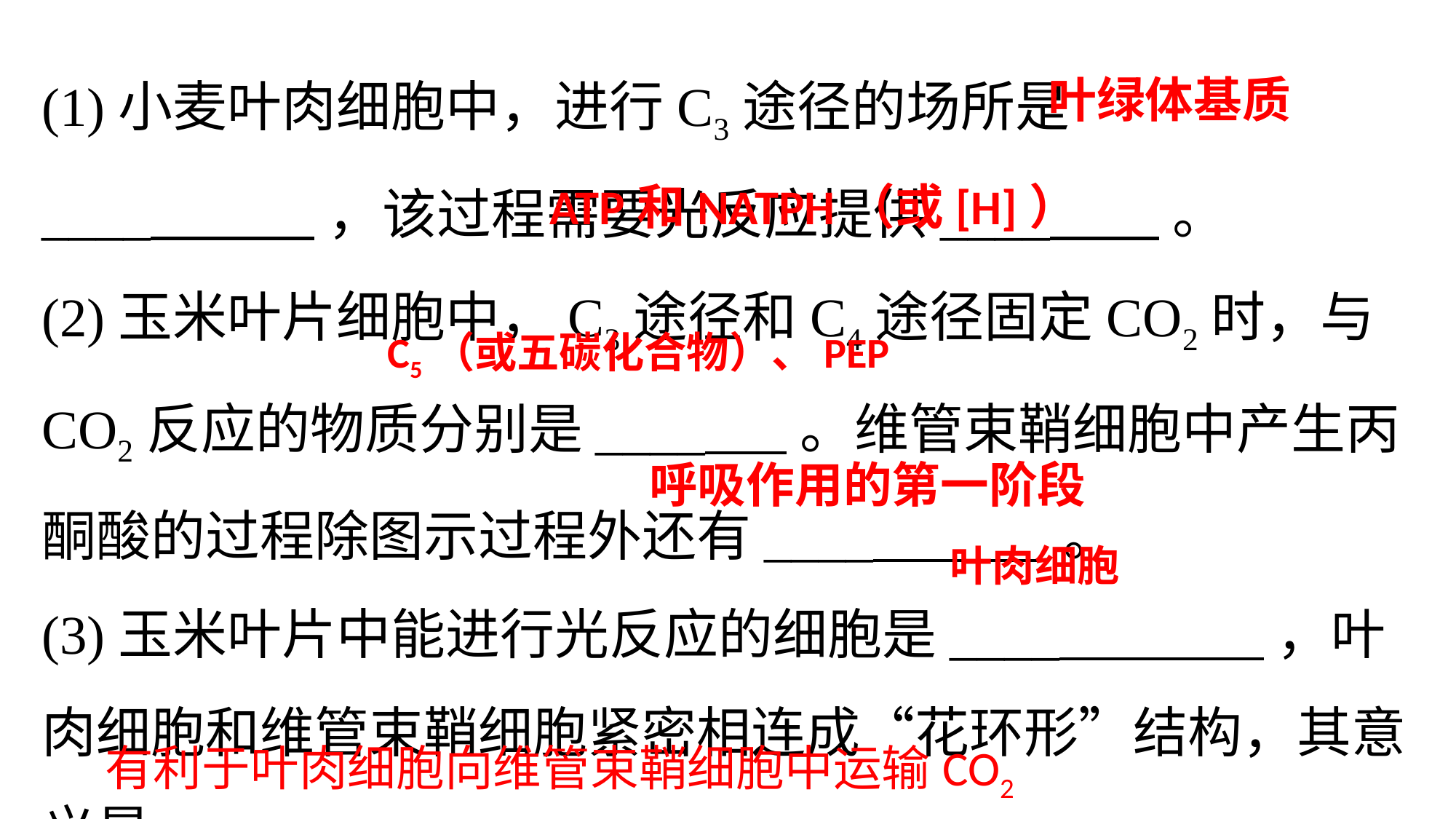

(1)小麦叶肉细胞中，进行C3途径的场所是____            ，该过程需要光反应提供____        。
(2)玉米叶片细胞中，C3途径和C4途径固定CO2时，与CO2反应的物质分别是____      。维管束鞘细胞中产生丙酮酸的过程除图示过程外还有____             。
(3)玉米叶片中能进行光反应的细胞是____               ，叶肉细胞和维管束鞘细胞紧密相连成“花环形”结构，其意义是____                                                          。
叶绿体基质
ATP和NATPH（或[H]）
 C5（或五碳化合物）、PEP
呼吸作用的第一阶段
叶肉细胞
 有利于叶肉细胞向维管束鞘细胞中运输CO2